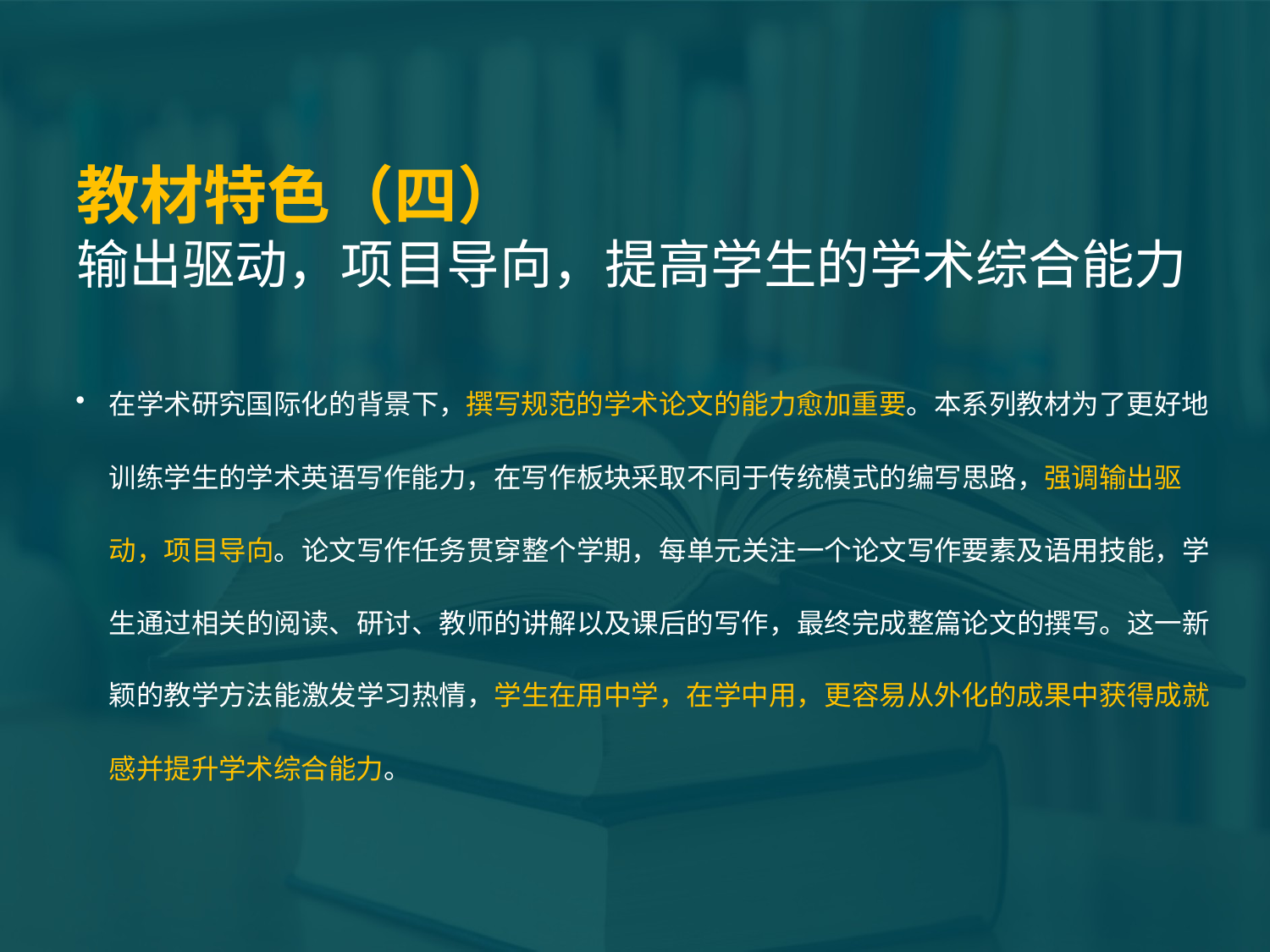

# 教材特色（四） 输出驱动，项目导向，提高学生的学术综合能力
在学术研究国际化的背景下，撰写规范的学术论文的能力愈加重要。本系列教材为了更好地训练学生的学术英语写作能力，在写作板块采取不同于传统模式的编写思路，强调输出驱动，项目导向。论文写作任务贯穿整个学期，每单元关注一个论文写作要素及语用技能，学生通过相关的阅读、研讨、教师的讲解以及课后的写作，最终完成整篇论文的撰写。这一新颖的教学方法能激发学习热情，学生在用中学，在学中用，更容易从外化的成果中获得成就感并提升学术综合能力。